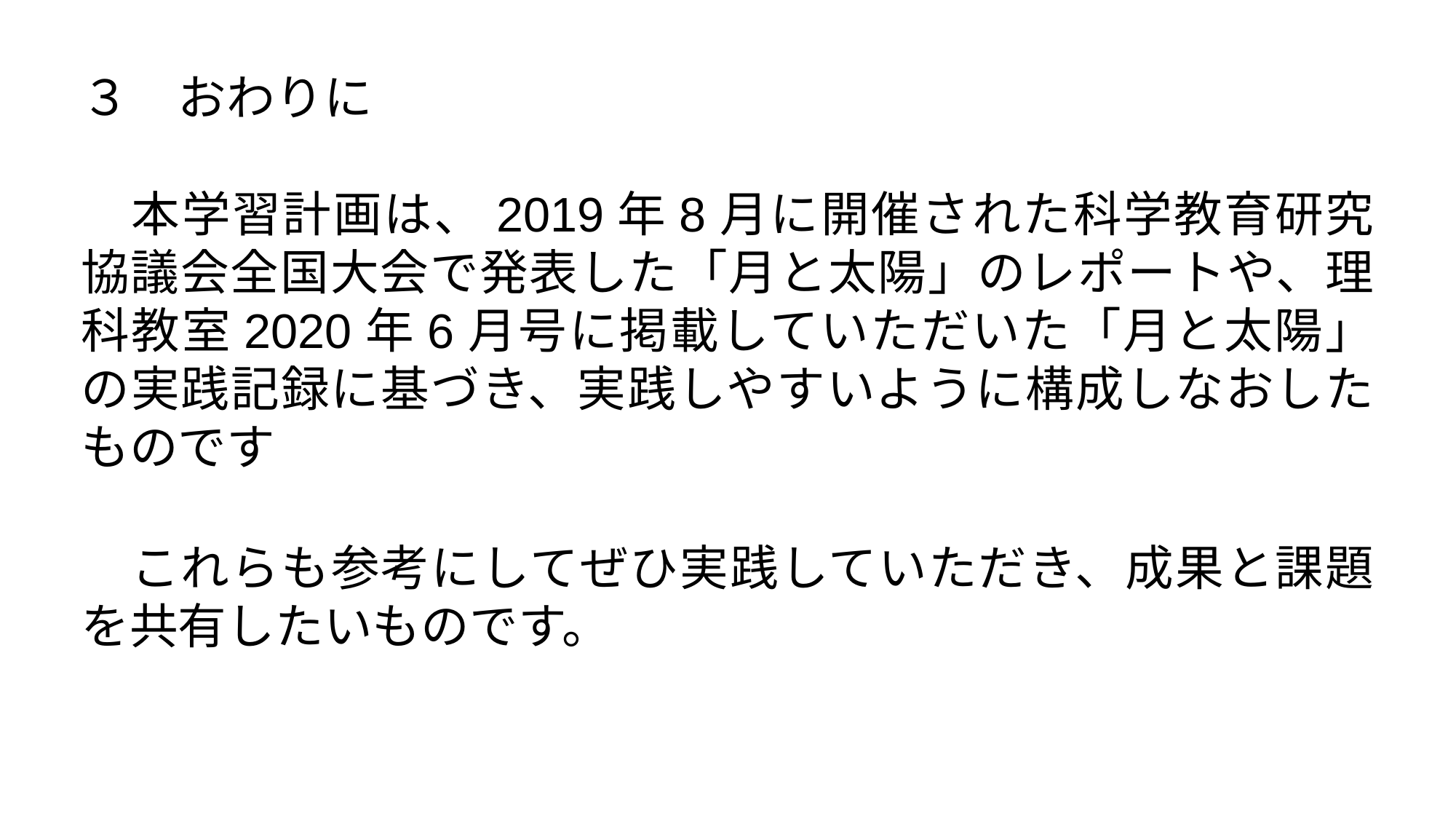

３　おわりに

　本学習計画は、2019年8月に開催された科学教育研究協議会全国大会で発表した「月と太陽」のレポートや、理科教室2020年6月号に掲載していただいた「月と太陽」の実践記録に基づき、実践しやすいように構成しなおしたものです
　これらも参考にしてぜひ実践していただき、成果と課題を共有したいものです。